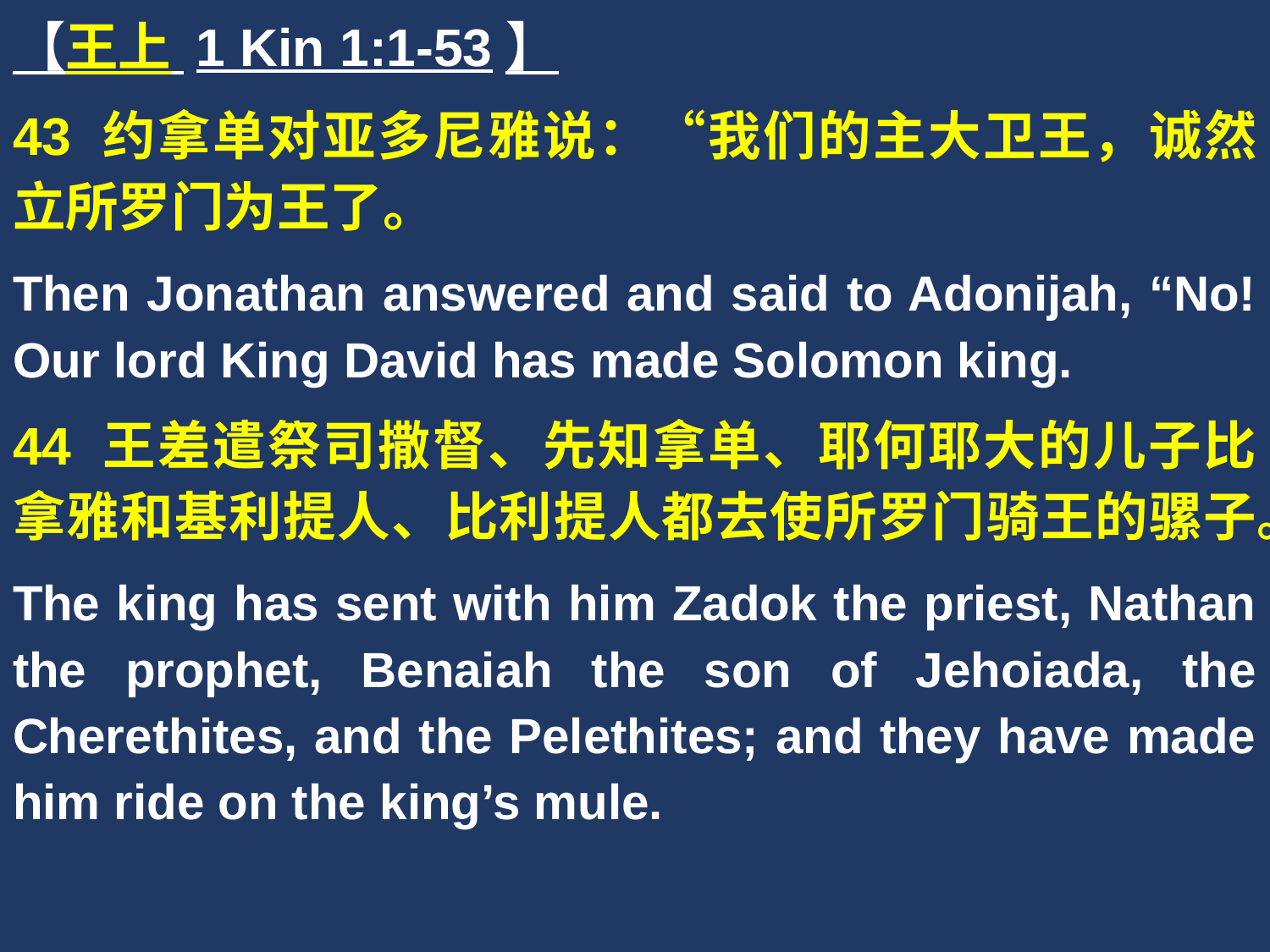

【王上 1 Kin 1:1-53】
43 约拿单对亚多尼雅说：“我们的主大卫王，诚然立所罗门为王了。
Then Jonathan answered and said to Adonijah, “No! Our lord King David has made Solomon king.
44 王差遣祭司撒督、先知拿单、耶何耶大的儿子比拿雅和基利提人、比利提人都去使所罗门骑王的骡子。
The king has sent with him Zadok the priest, Nathan the prophet, Benaiah the son of Jehoiada, the Cherethites, and the Pelethites; and they have made him ride on the king’s mule.